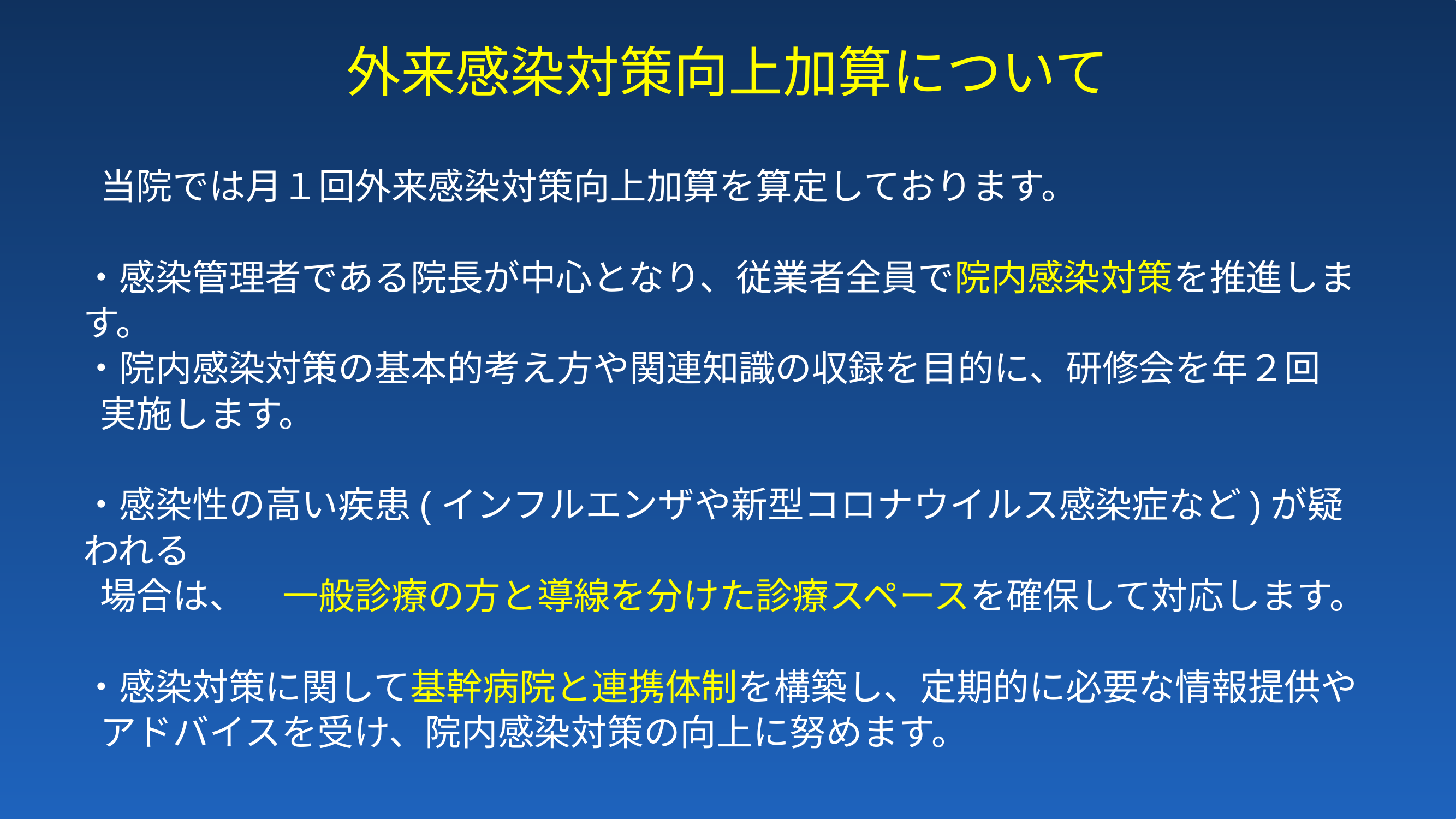

外来感染対策向上加算について
 当院では月１回外来感染対策向上加算を算定しております。

・感染管理者である院長が中心となり、従業者全員で院内感染対策を推進します。
・院内感染対策の基本的考え方や関連知識の収録を目的に、研修会を年２回
 実施します。

・感染性の高い疾患(インフルエンザや新型コロナウイルス感染症など)が疑われる
 場合は、　一般診療の方と導線を分けた診療スペースを確保して対応します。

・感染対策に関して基幹病院と連携体制を構築し、定期的に必要な情報提供や
 アドバイスを受け、院内感染対策の向上に努めます。